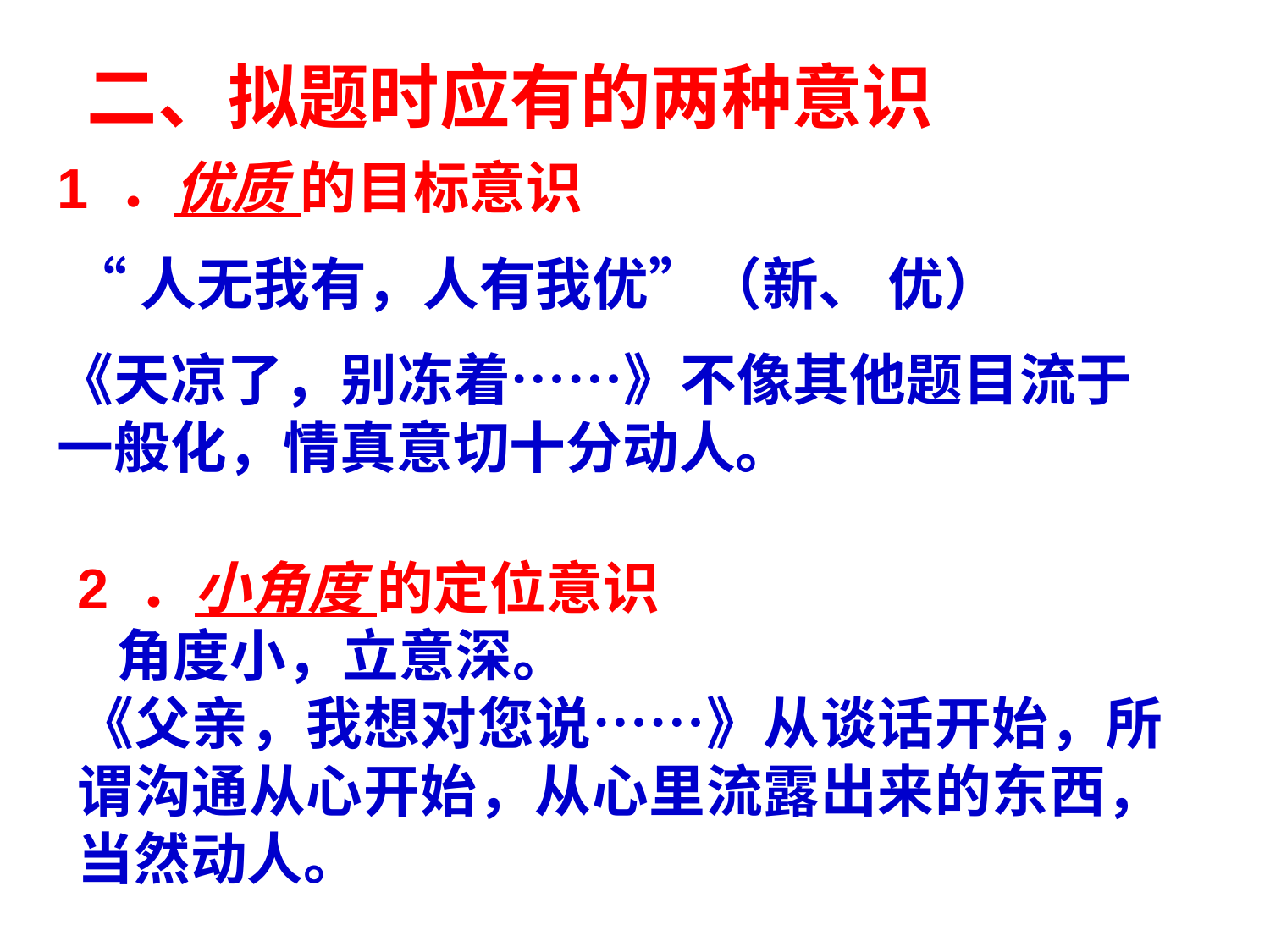

二、拟题时应有的两种意识
1 ．优质 的目标意识
 “人无我有，人有我优”（新、 优）
《天凉了，别冻着……》不像其他题目流于一般化，情真意切十分动人。
2 ．小角度 的定位意识
  角度小，立意深。
《父亲，我想对您说……》从谈话开始，所谓沟通从心开始，从心里流露出来的东西，当然动人。